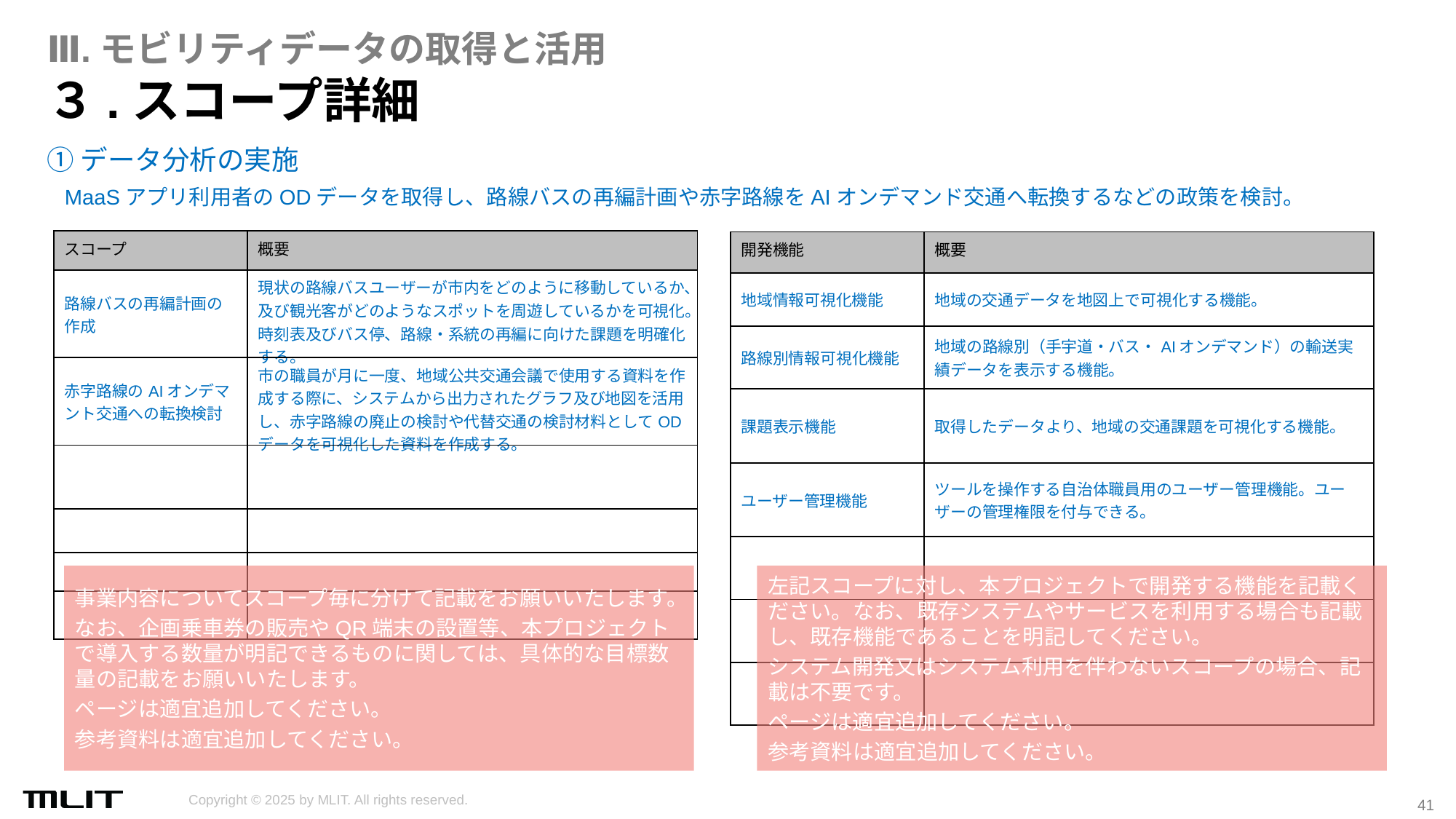

Ⅲ.モビリティデータの取得と活用
# ３.スコープ詳細
①データ分析の実施
MaaSアプリ利用者のODデータを取得し、路線バスの再編計画や赤字路線をAIオンデマンド交通へ転換するなどの政策を検討。
| スコープ | 概要 |
| --- | --- |
| 路線バスの再編計画の作成 | 現状の路線バスユーザーが市内をどのように移動しているか、及び観光客がどのようなスポットを周遊しているかを可視化。時刻表及びバス停、路線・系統の再編に向けた課題を明確化する。 |
| 赤字路線のAIオンデマント交通への転換検討 | 市の職員が月に一度、地域公共交通会議で使用する資料を作成する際に、システムから出力されたグラフ及び地図を活用し、赤字路線の廃止の検討や代替交通の検討材料としてODデータを可視化した資料を作成する。 |
|  |  |
|  |  |
|  |  |
|  |  |
| 開発機能 | 概要 |
| --- | --- |
| 地域情報可視化機能 | 地域の交通データを地図上で可視化する機能。 |
| 路線別情報可視化機能 | 地域の路線別（手宇道・バス・AIオンデマンド）の輸送実績データを表示する機能。 |
| 課題表示機能 | 取得したデータより、地域の交通課題を可視化する機能。 |
| ユーザー管理機能 | ツールを操作する自治体職員用のユーザー管理機能。ユーザーの管理権限を付与できる。 |
|  |  |
|  |  |
|  |  |
事業内容についてスコープ毎に分けて記載をお願いいたします。
なお、企画乗車券の販売やQR端末の設置等、本プロジェクトで導入する数量が明記できるものに関しては、具体的な目標数量の記載をお願いいたします。
ページは適宜追加してください。
参考資料は適宜追加してください。
左記スコープに対し、本プロジェクトで開発する機能を記載ください。なお、既存システムやサービスを利用する場合も記載し、既存機能であることを明記してください。
システム開発又はシステム利用を伴わないスコープの場合、記載は不要です。
ページは適宜追加してください。
参考資料は適宜追加してください。